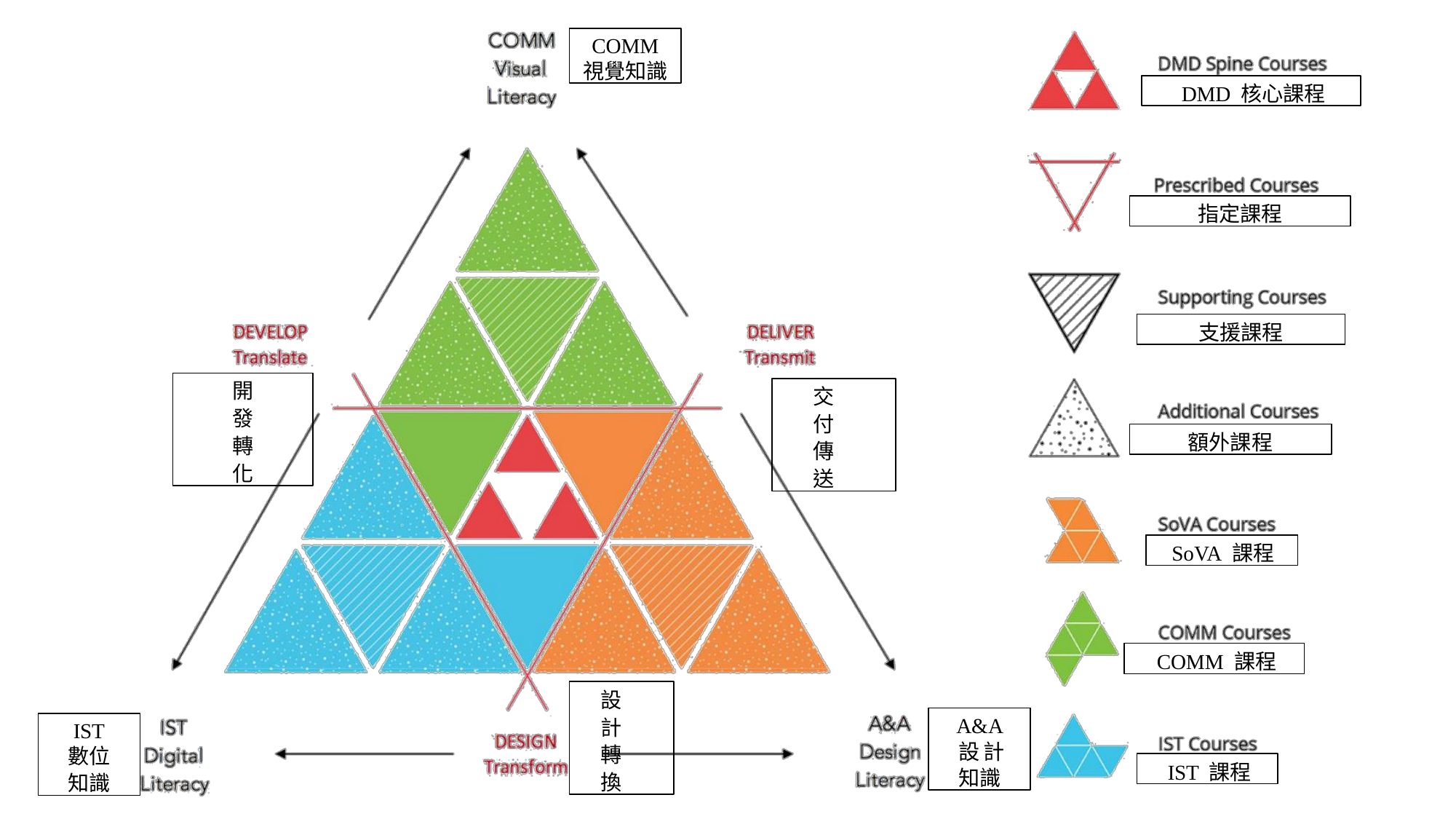

COMM
視覺知識
DMD 核心課程
指定課程
支援課程
開 發 轉 化
交 付 傳 送
額外課程
SoVA 課程
COMM 課程
設 計 轉 換
A&A設計知識
IST
數位
知識
IST 課程